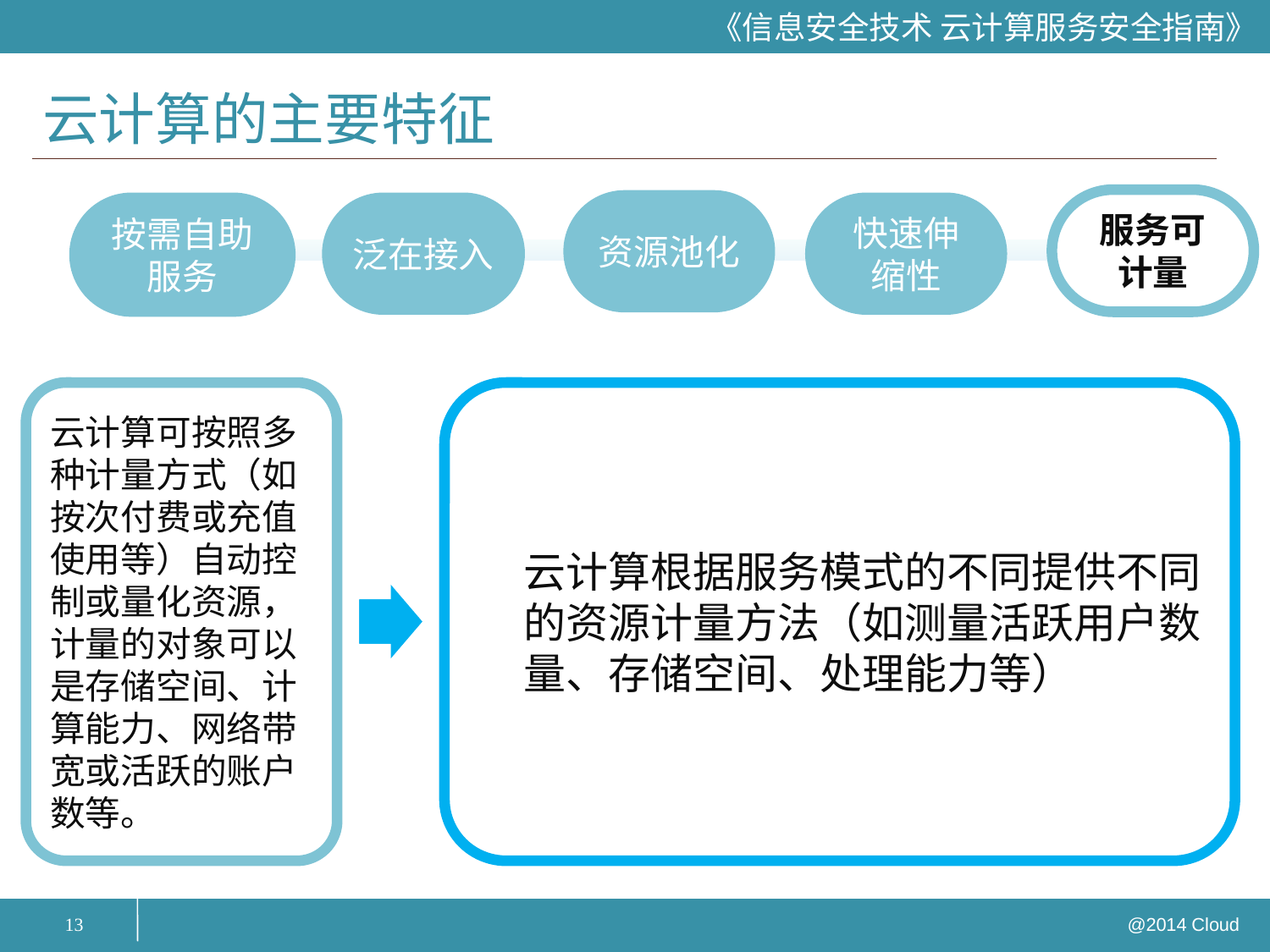

# 云计算的主要特征
服务可计量
资源池化
泛在接入
快速伸缩性
按需自助服务

云计算可按照多种计量方式（如按次付费或充值使用等）自动控制或量化资源，计量的对象可以是存储空间、计算能力、网络带宽或活跃的账户数等。
云计算根据服务模式的不同提供不同的资源计量方法（如测量活跃用户数量、存储空间、处理能力等）

13